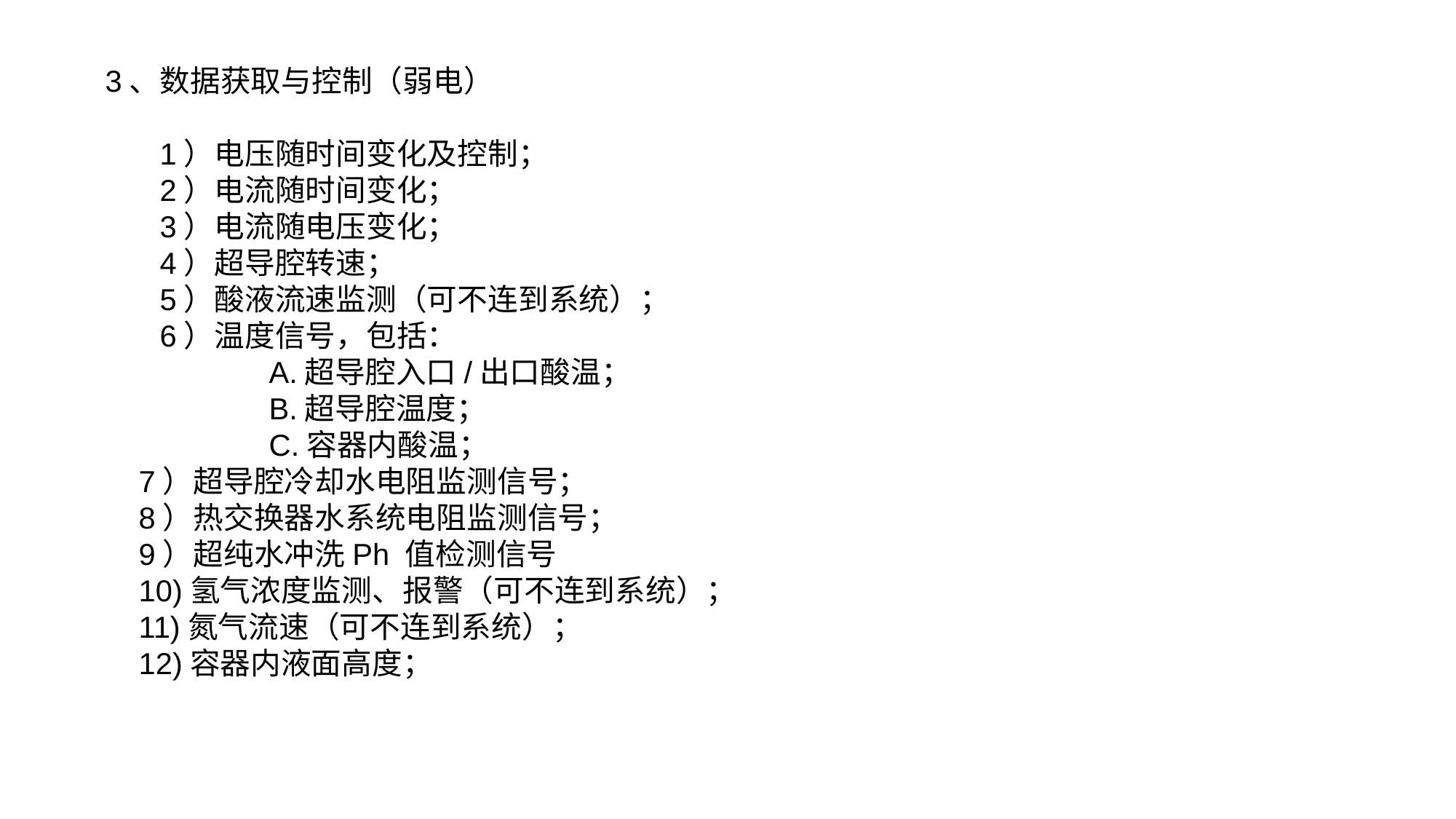

3、数据获取与控制（弱电）

1）电压随时间变化及控制；
2）电流随时间变化；
3）电流随电压变化；
4）超导腔转速；
5）酸液流速监测（可不连到系统）；
6）温度信号，包括：
A.超导腔入口/出口酸温；
B.超导腔温度；
C.容器内酸温；
    7）超导腔冷却水电阻监测信号；
    8）热交换器水系统电阻监测信号；
    9）超纯水冲洗Ph 值检测信号
    10)氢气浓度监测、报警（可不连到系统）；
    11)氮气流速（可不连到系统）；
    12)容器内液面高度；